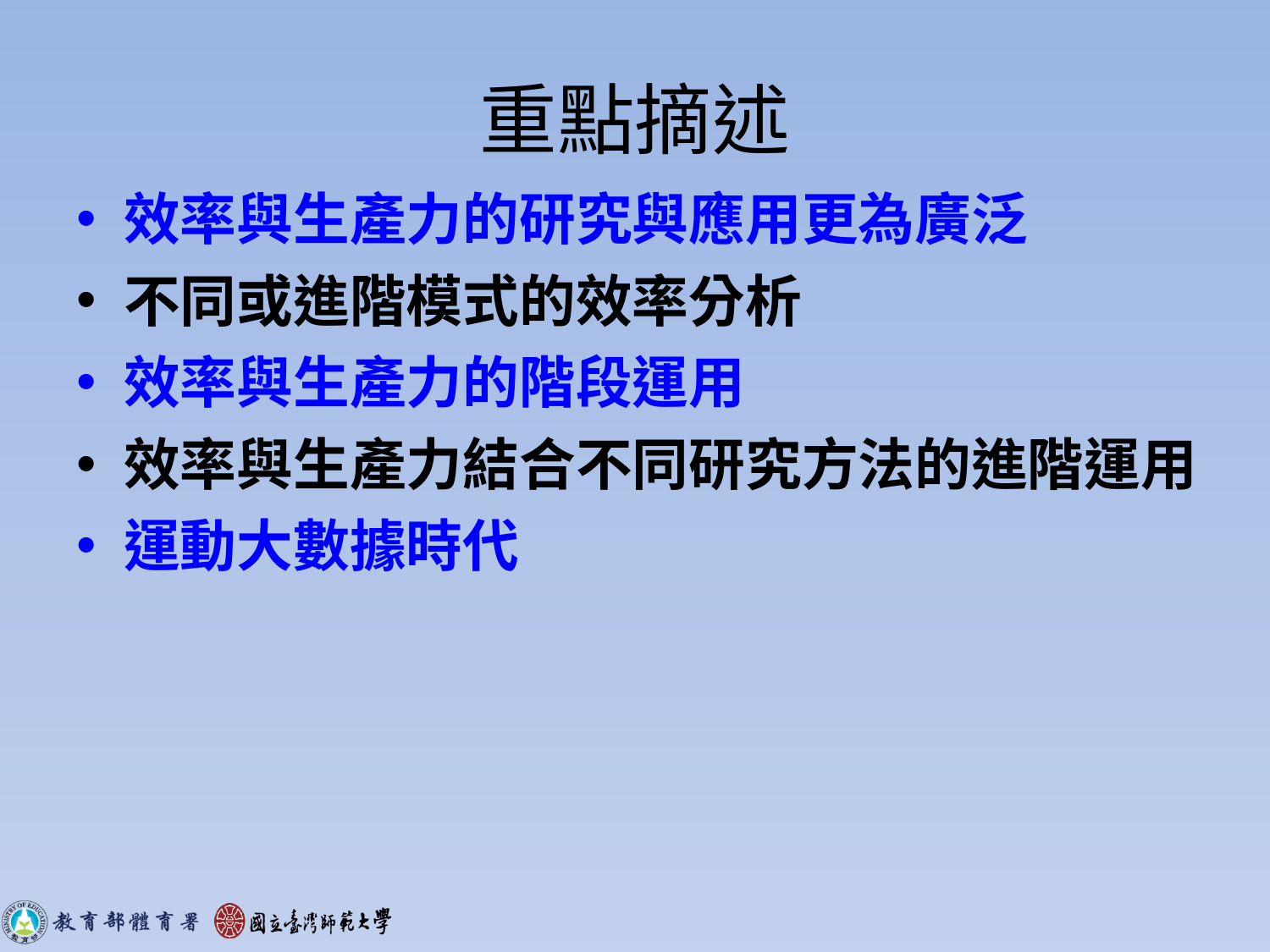

# 重點摘述
效率與生產力的研究與應用更為廣泛
不同或進階模式的效率分析
效率與生產力的階段運用
效率與生產力結合不同研究方法的進階運用
運動大數據時代